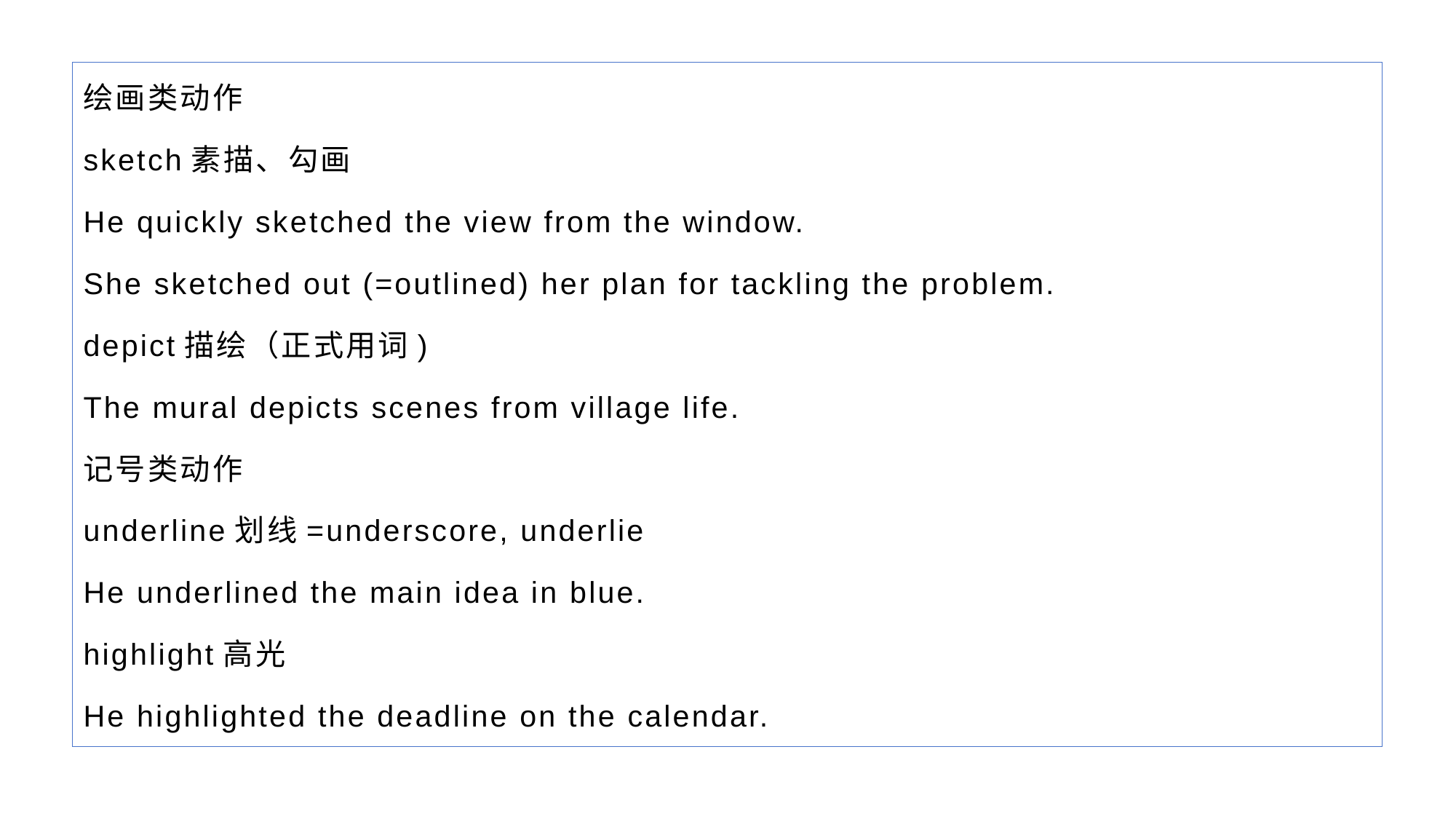

绘画类动作
sketch素描、勾画
He quickly sketched the view from the window.
She sketched out (=outlined) her plan for tackling the problem.
depict描绘（正式用词)
The mural depicts scenes from village life.
记号类动作
underline划线=underscore, underlie
He underlined the main idea in blue.
highlight高光
He highlighted the deadline on the calendar.